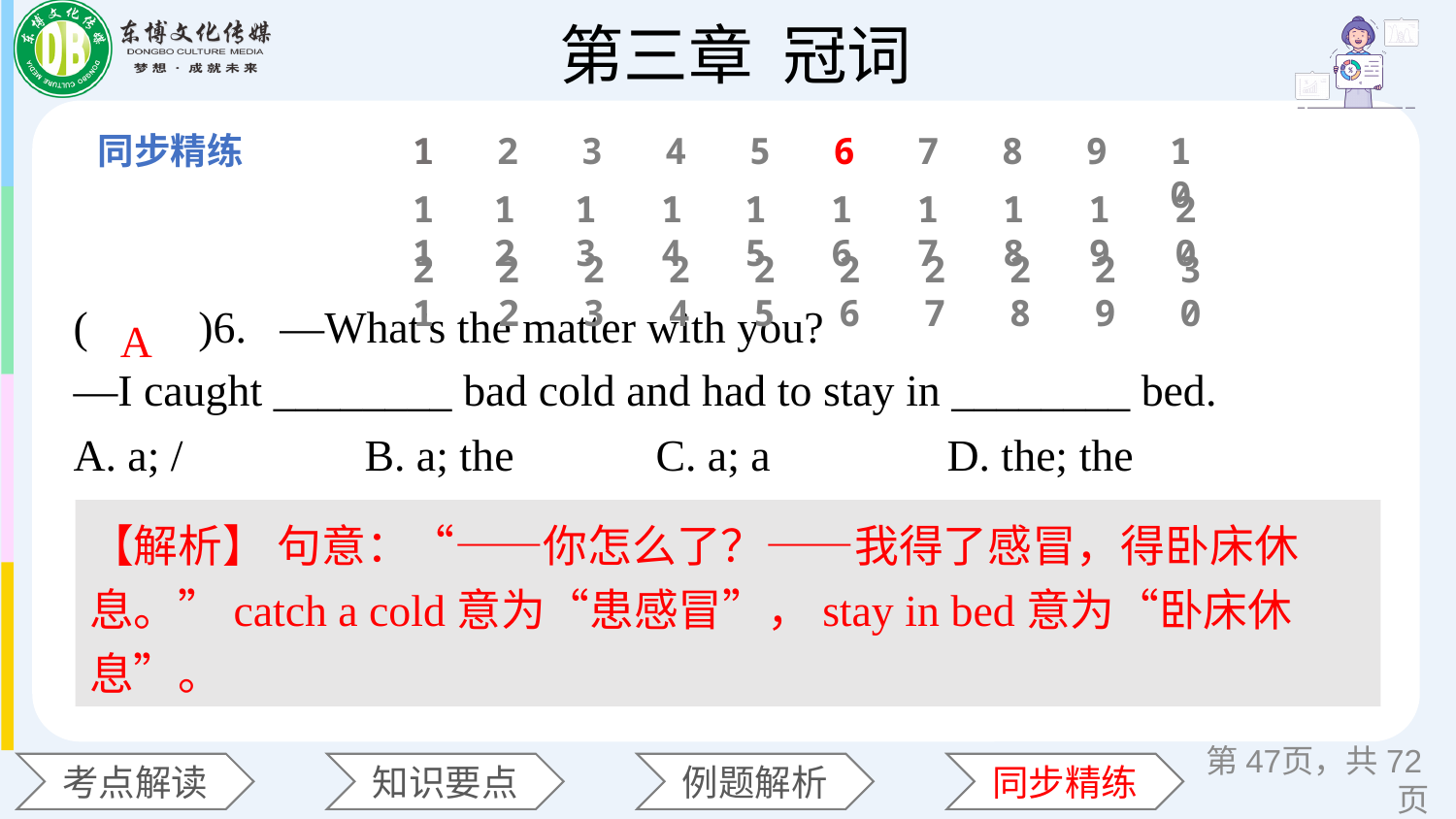

1
2
3
4
5
6
7
8
9
10
11
12
13
14
15
16
17
18
19
20

(　　)6.   —What's the matter with you?
—I caught ________ bad cold and had to stay in ________ bed.
A. a; /    	B. a; the	C. a; a    	D. the; the
21
22
23
24
25
26
27
28
29
30
A
【解析】 句意：“——你怎么了？——我得了感冒，得卧床休息。”catch a cold意为“患感冒”，stay in bed意为“卧床休息”。
第47页，共72页